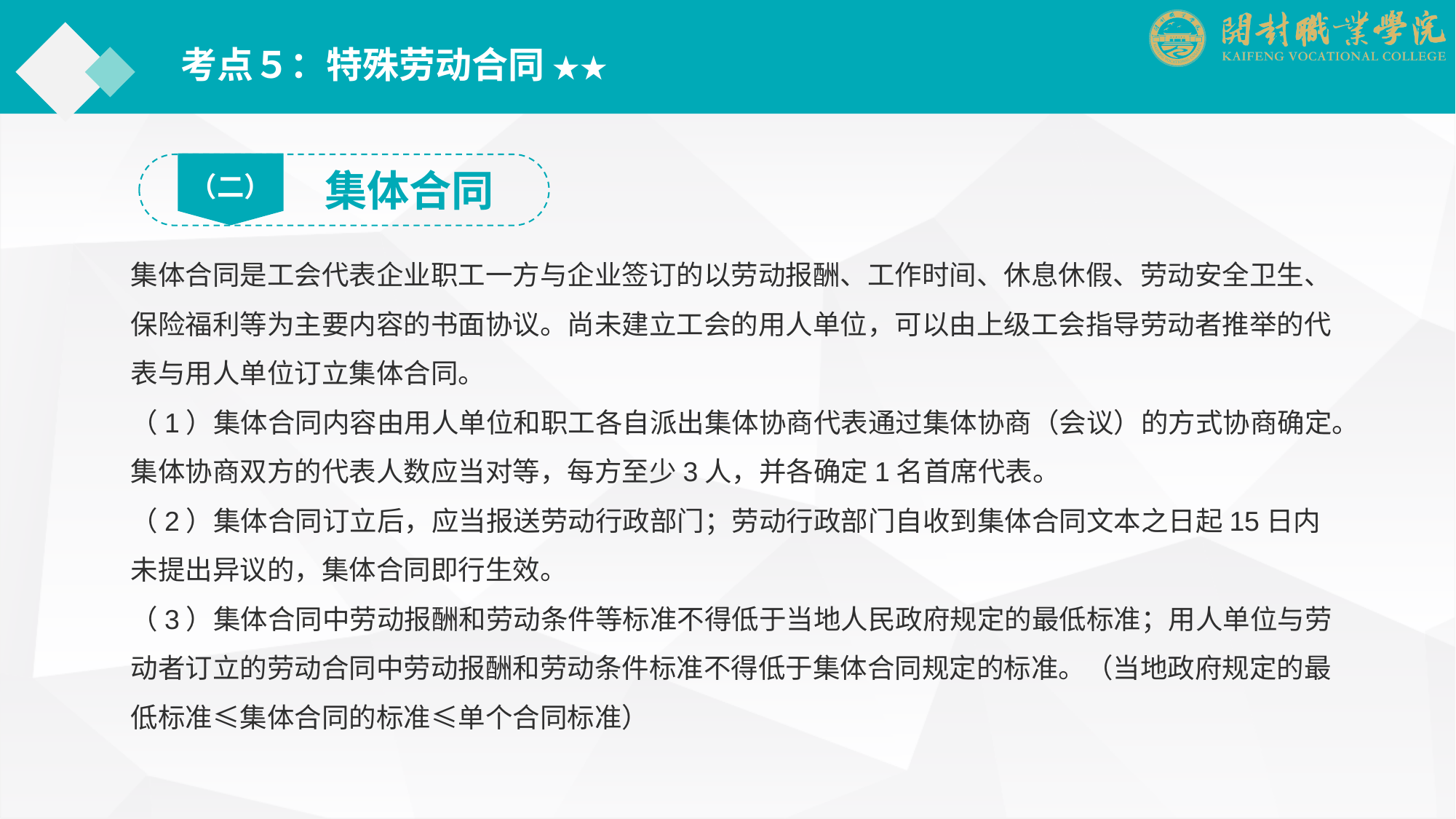

考点５：特殊劳动合同 ★★
（二）

集体合同
集体合同是工会代表企业职工一方与企业签订的以劳动报酬、工作时间、休息休假、劳动安全卫生、保险福利等为主要内容的书面协议。尚未建立工会的用人单位，可以由上级工会指导劳动者推举的代表与用人单位订立集体合同。
（1）集体合同内容由用人单位和职工各自派出集体协商代表通过集体协商（会议）的方式协商确定。集体协商双方的代表人数应当对等，每方至少3人，并各确定1名首席代表。
（2）集体合同订立后，应当报送劳动行政部门；劳动行政部门自收到集体合同文本之日起15日内未提出异议的，集体合同即行生效。
（3）集体合同中劳动报酬和劳动条件等标准不得低于当地人民政府规定的最低标准；用人单位与劳动者订立的劳动合同中劳动报酬和劳动条件标准不得低于集体合同规定的标准。（当地政府规定的最低标准≤集体合同的标准≤单个合同标准）